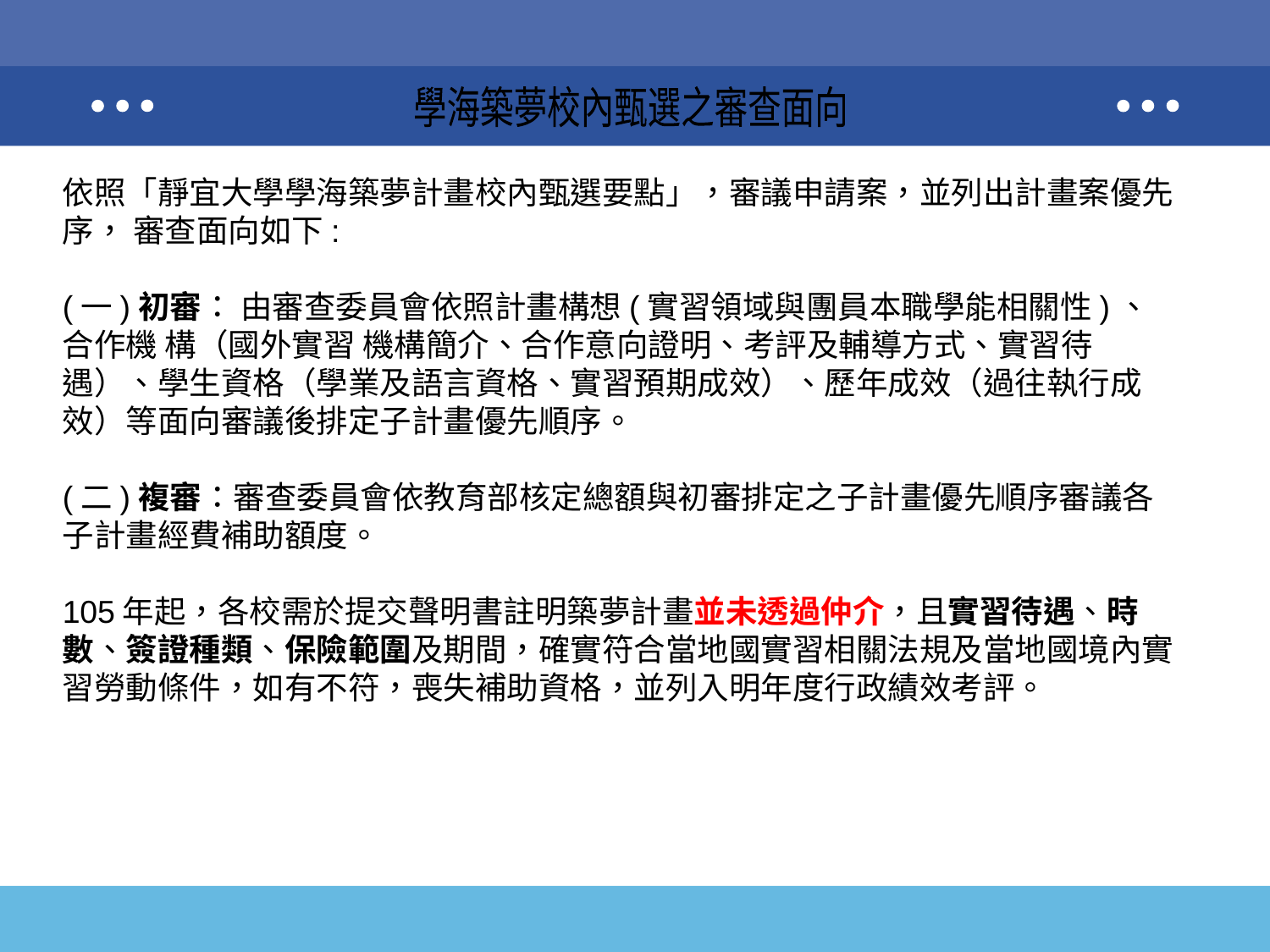

學海築夢校內甄選之審查面向

依照「靜宜大學學海築夢計畫校內甄選要點」，審議申請案，並列出計畫案優先序， 審查面向如下:

(一)初審： 由審查委員會依照計畫構想(實習領域與團員本職學能相關性)、合作機 構（國外實習 機構簡介、合作意向證明、考評及輔導方式、實習待 遇）、學生資格（學業及語言資格、實習預期成效）、歷年成效（過往執行成效）等面向審議後排定子計畫優先順序。
(二)複審：審查委員會依教育部核定總額與初審排定之子計畫優先順序審議各子計畫經費補助額度。

105年起，各校需於提交聲明書註明築夢計畫並未透過仲介，且實習待遇、時數、簽證種類、保險範圍及期間，確實符合當地國實習相關法規及當地國境內實習勞動條件，如有不符，喪失補助資格，並列入明年度行政績效考評。